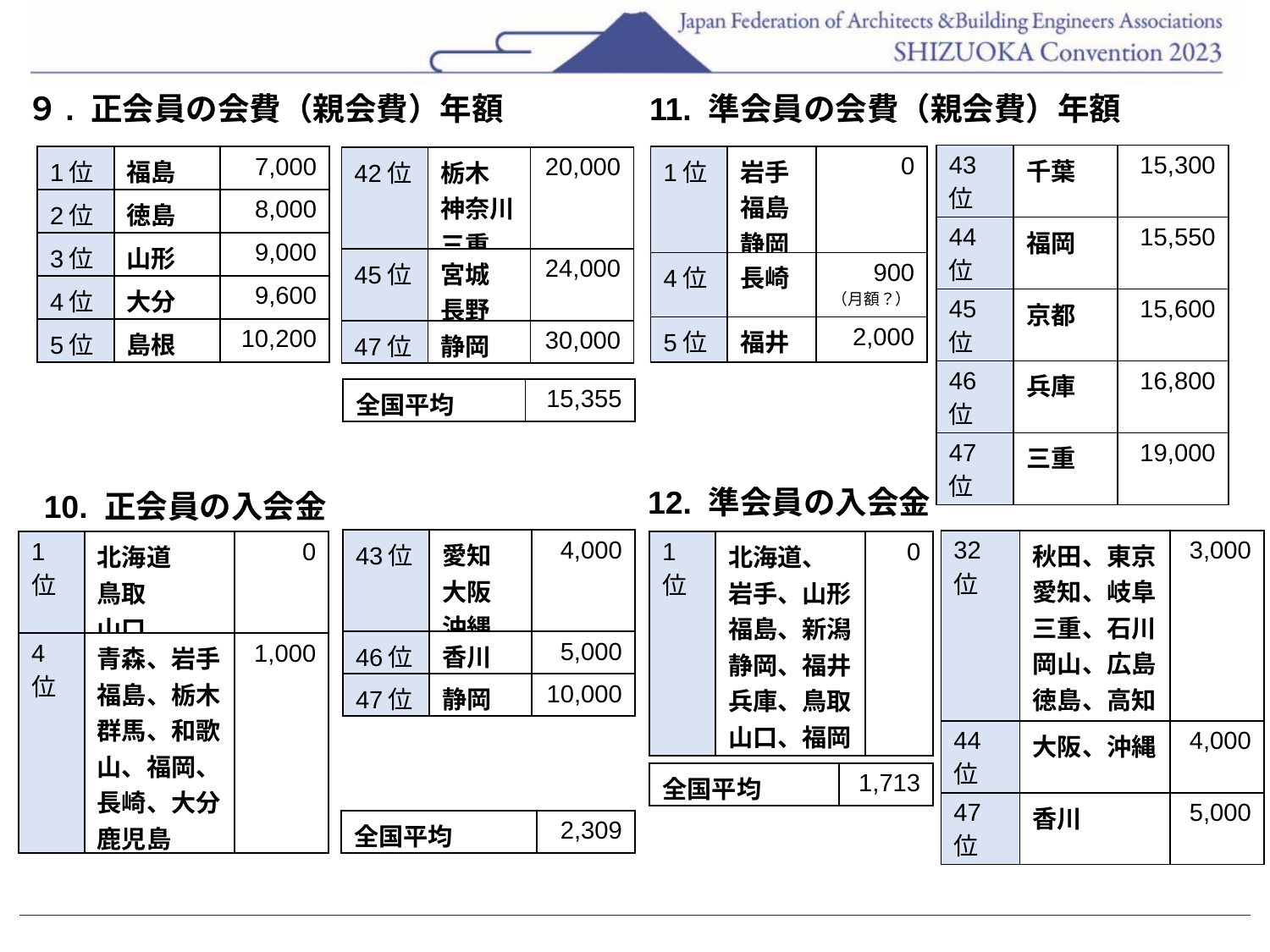

９. 正会員の会費（親会費）年額
11. 準会員の会費（親会費）年額
| 43位 | 千葉 | 15,300 |
| --- | --- | --- |
| 44位 | 福岡 | 15,550 |
| 45位 | 京都 | 15,600 |
| 46位 | 兵庫 | 16,800 |
| 47位 | 三重 | 19,000 |
| 1位 | 岩手 福島 静岡 | 0 |
| --- | --- | --- |
| 4位 | 長崎 | 900 （月額？） |
| 5位 | 福井 | 2,000 |
| 1位 | 福島 | 7,000 |
| --- | --- | --- |
| 2位 | 徳島 | 8,000 |
| 3位 | 山形 | 9,000 |
| 4位 | 大分 | 9,600 |
| 5位 | 島根 | 10,200 |
| 42位 | 栃木 神奈川 三重 | 20,000 |
| --- | --- | --- |
| 45位 | 宮城 長野 | 24,000 |
| 47位 | 静岡 | 30,000 |
| 全国平均 | 10,304 |
| --- | --- |
| 全国平均 | 15,355 |
| --- | --- |
12. 準会員の入会金
10. 正会員の入会金
| 43位 | 愛知 大阪 沖縄 | 4,000 |
| --- | --- | --- |
| 46位 | 香川 | 5,000 |
| 47位 | 静岡 | 10,000 |
| 32位 | 秋田、東京愛知、岐阜三重、石川岡山、広島 徳島、高知 佐賀、熊本 | 3,000 |
| --- | --- | --- |
| 44位 | 大阪、沖縄 | 4,000 |
| 47位 | 香川 | 5,000 |
| 1位 | 北海道 鳥取 山口 | 0 |
| --- | --- | --- |
| 4位 | 青森、岩手 福島、栃木 群馬、和歌山、福岡、長崎、大分鹿児島 | 1,000 |
| 1位 | 北海道、 岩手、山形福島、新潟静岡、福井兵庫、鳥取山口、福岡 | 0 |
| --- | --- | --- |
| 全国平均 | 1,713 |
| --- | --- |
| 全国平均 | 2,309 |
| --- | --- |